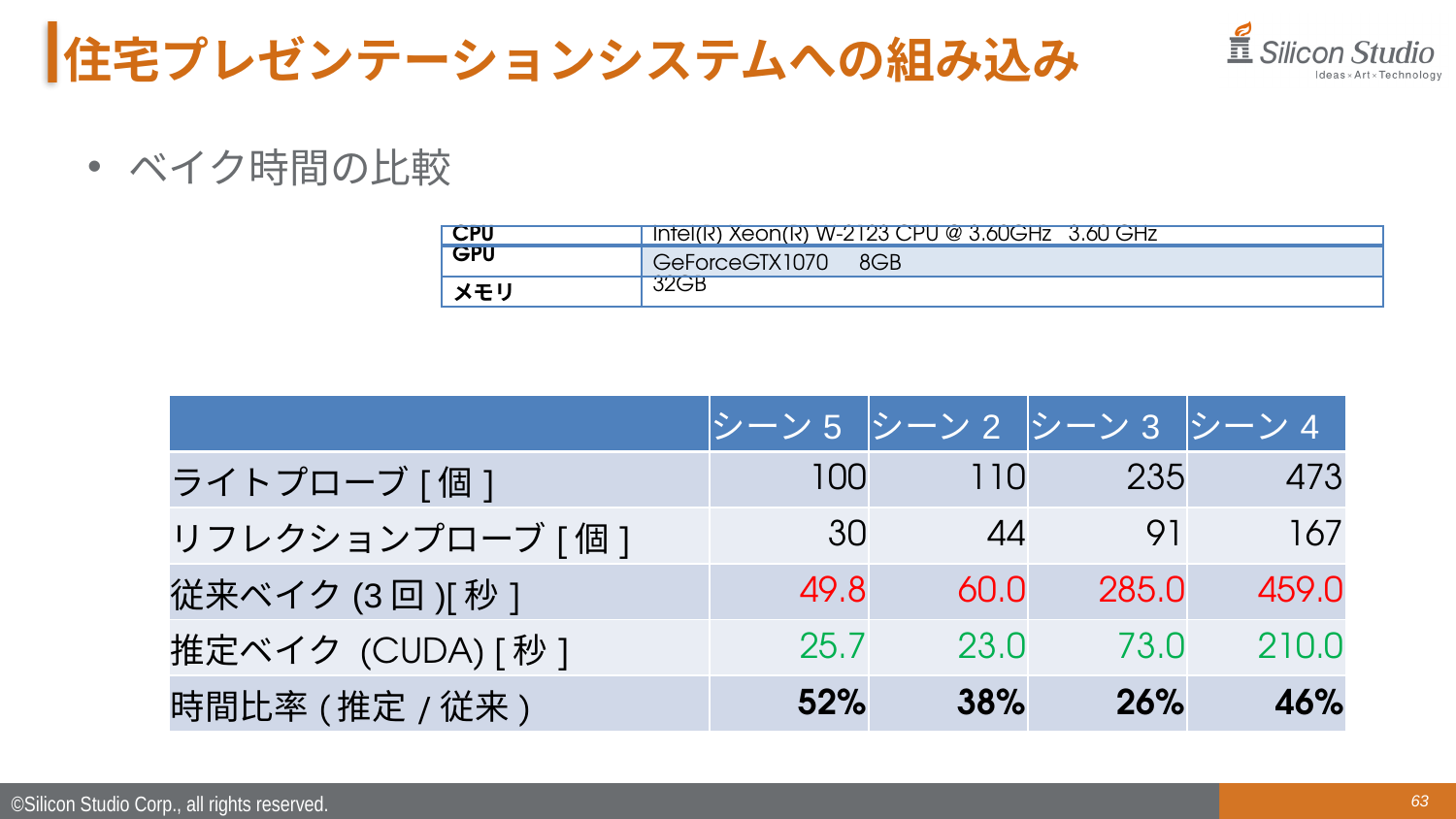

# 住宅プレゼンテーションシステムへの組み込み
ベイク時間の比較
| CPU | Intel(R) Xeon(R) W-2123 CPU @ 3.60GHz 3.60 GHz |
| --- | --- |
| GPU | GeForceGTX1070　8GB |
| メモリ | 32GB |
|  | シーン5 | シーン2 | シーン3 | シーン4 |
| --- | --- | --- | --- | --- |
| ライトプローブ[個] | 100 | 110 | 235 | 473 |
| リフレクションプローブ[個] | 30 | 44 | 91 | 167 |
| 従来ベイク(3回)[秒] | 49.8 | 60.0 | 285.0 | 459.0 |
| 推定ベイク (CUDA) [秒] | 25.7 | 23.0 | 73.0 | 210.0 |
| 時間比率(推定/従来) | 52% | 38% | 26% | 46% |